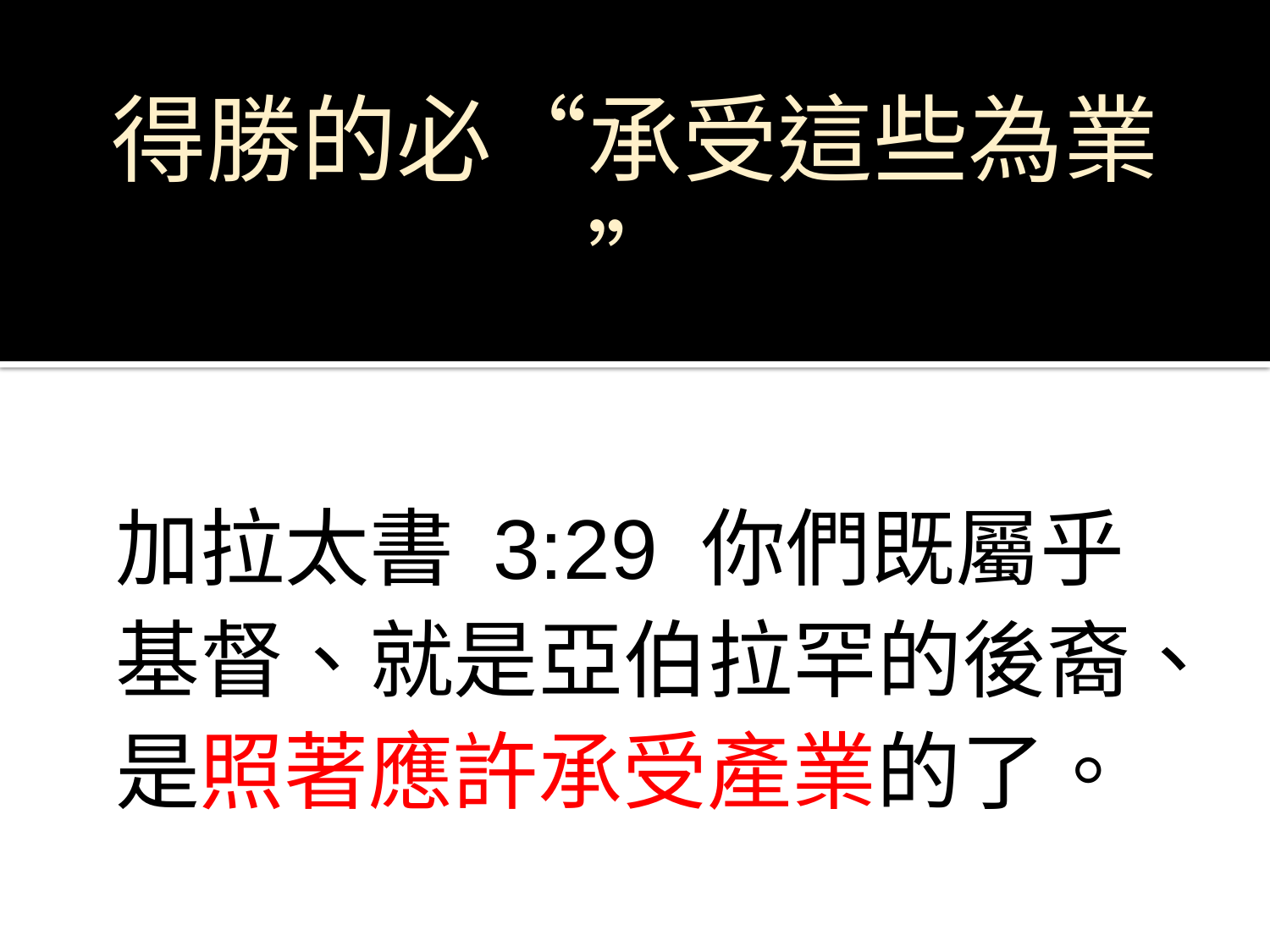

# 得勝的必“承受這些為業”
加拉太書 3:29 你們既屬乎基督、就是亞伯拉罕的後裔、是照著應許承受產業的了。